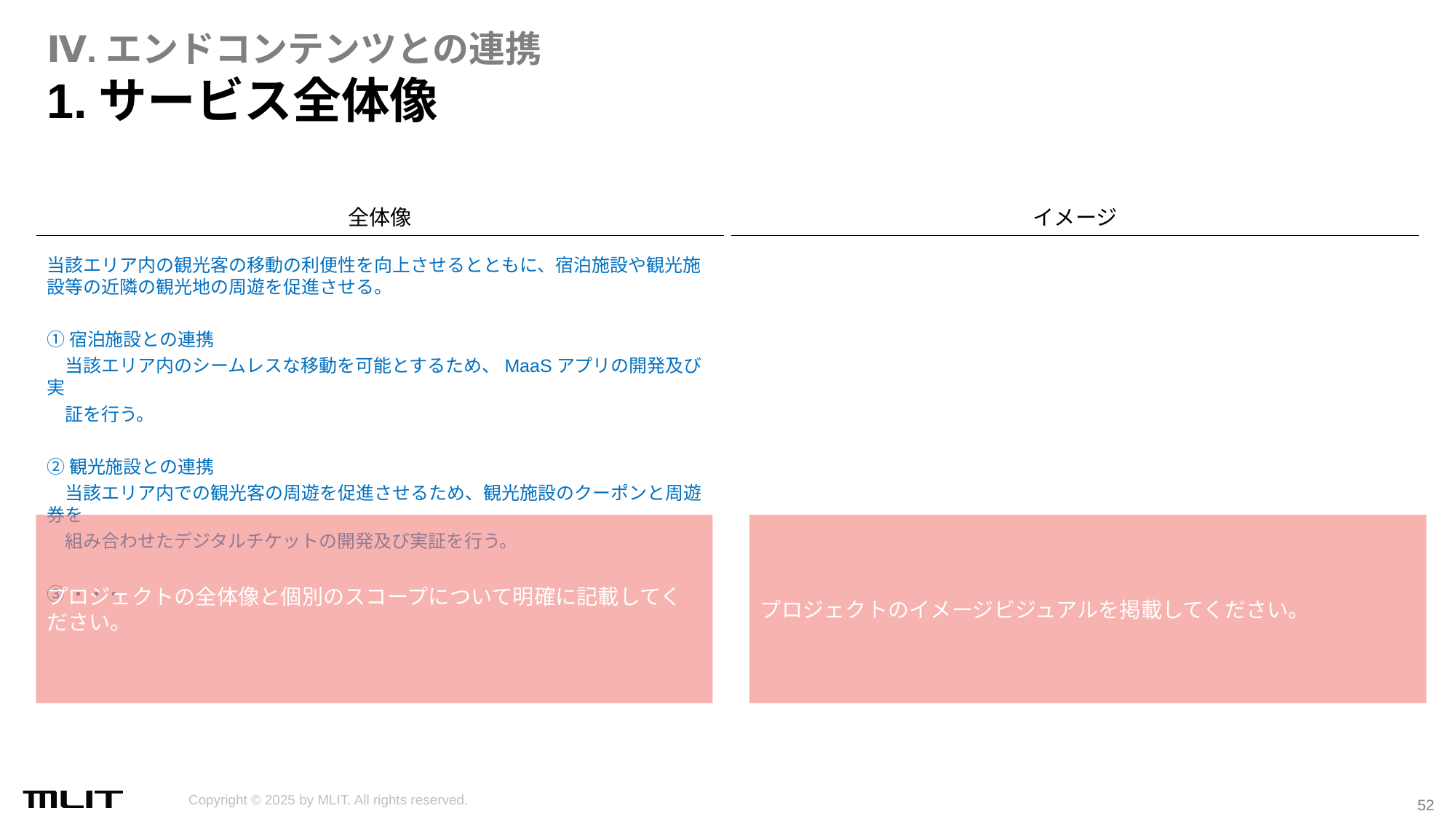

Ⅳ.エンドコンテンツとの連携
# 1.サービス全体像

全体像
イメージ
当該エリア内の観光客の移動の利便性を向上させるとともに、宿泊施設や観光施設等の近隣の観光地の周遊を促進させる。

①宿泊施設との連携
　当該エリア内のシームレスな移動を可能とするため、MaaSアプリの開発及び実
　証を行う。

②観光施設との連携
　当該エリア内での観光客の周遊を促進させるため、観光施設のクーポンと周遊券を
　組み合わせたデジタルチケットの開発及び実証を行う。

③・・・

プロジェクトの全体像と個別のスコープについて明確に記載してください。
プロジェクトのイメージビジュアルを掲載してください。